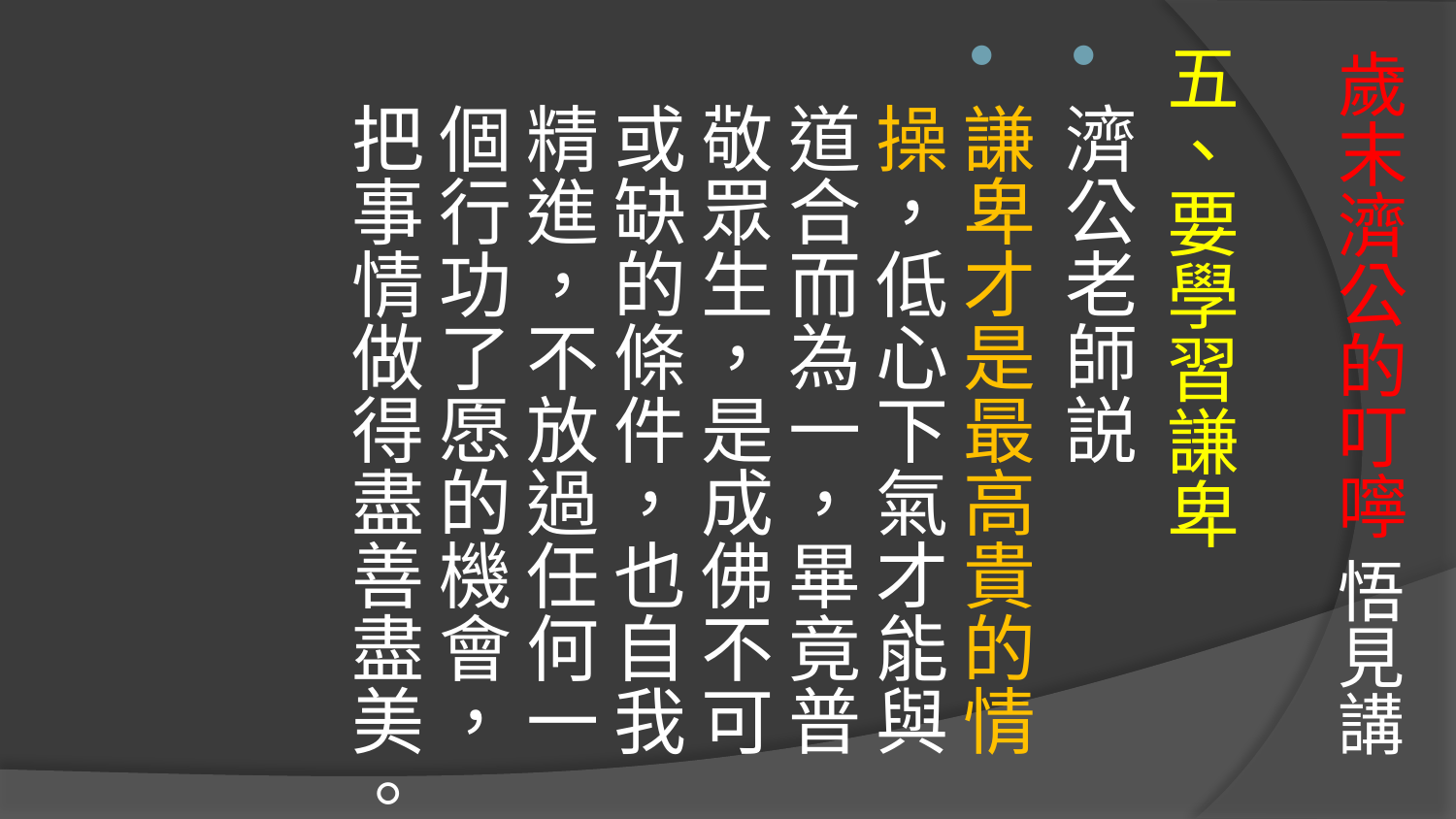

# 歲末濟公的叮嚀 悟見講
五、要學習謙卑
濟公老師説
謙卑才是最高貴的情操，低心下氣才能與道合而為一，畢竟普敬眾生，是成佛不可或缺的條件，也自我精進，不放過任何一個行功了愿的機會，把事情做得盡善盡美。